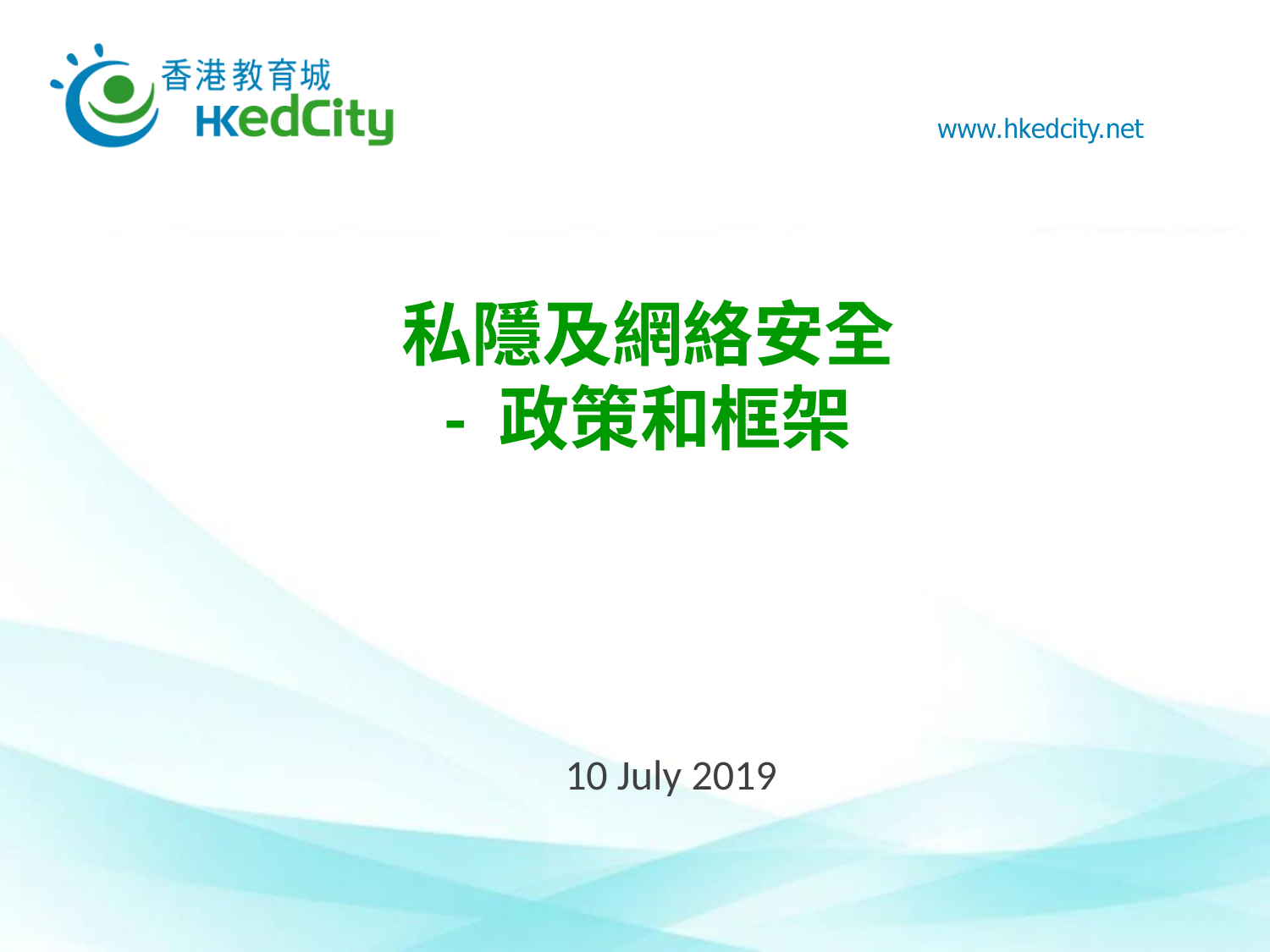

# 私隱及網絡安全 - 政策和框架

10 July 2019